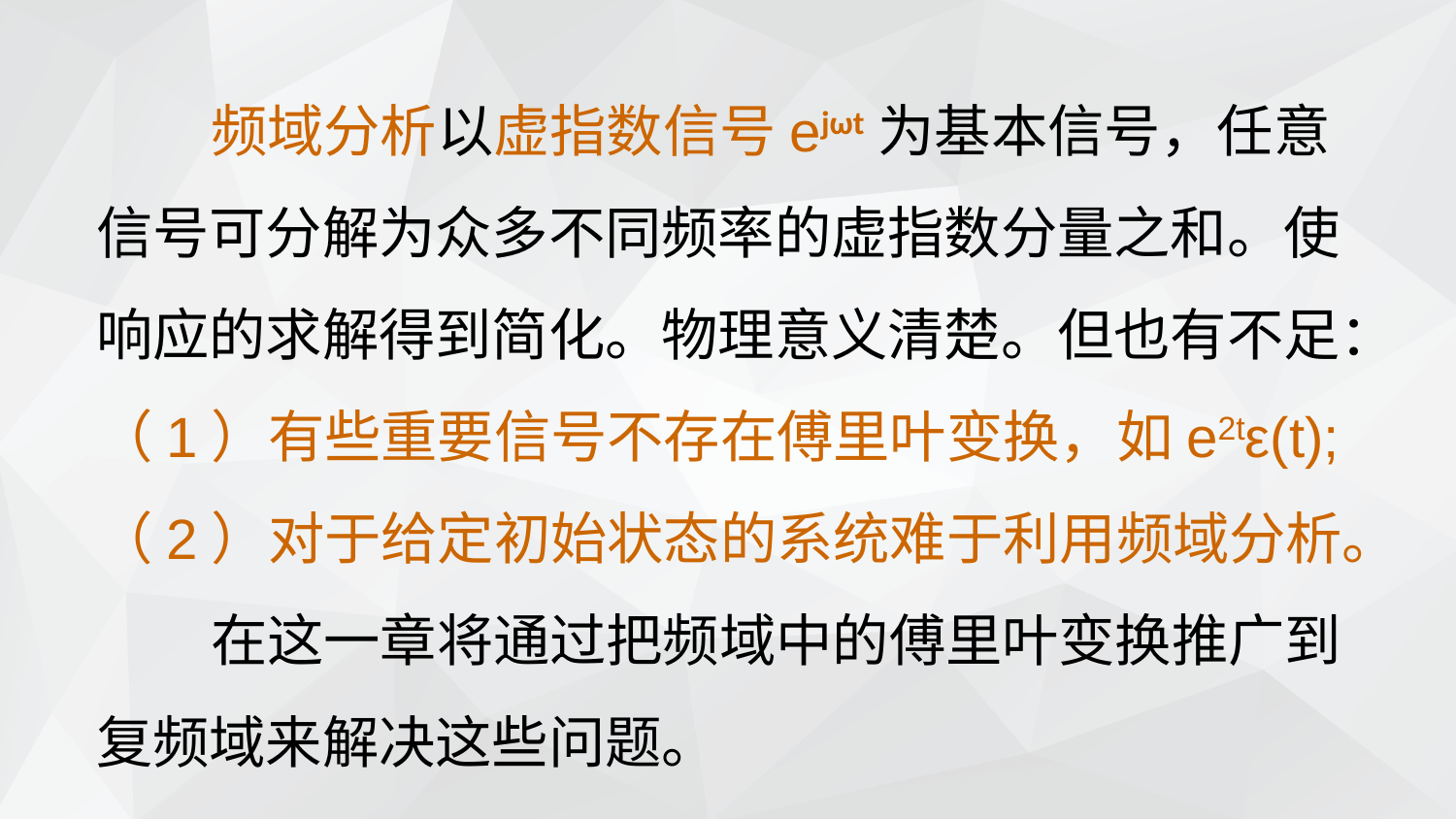

频域分析以虚指数信号ejωt为基本信号，任意信号可分解为众多不同频率的虚指数分量之和。使响应的求解得到简化。物理意义清楚。但也有不足：
（1）有些重要信号不存在傅里叶变换，如e2tε(t);
（2）对于给定初始状态的系统难于利用频域分析。
        在这一章将通过把频域中的傅里叶变换推广到复频域来解决这些问题。